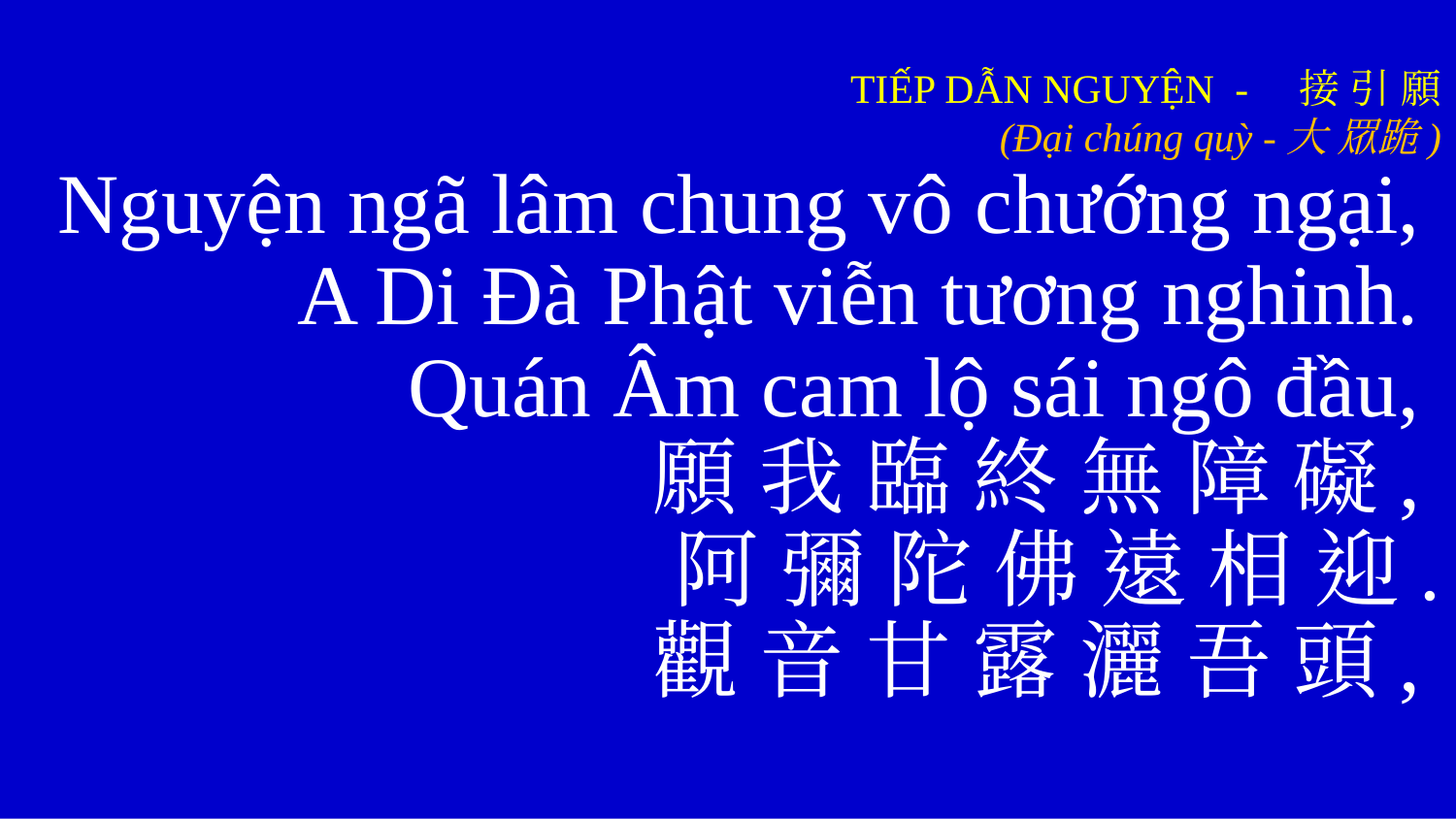

TIẾP DẪN NGUYỆN  -    接 引 願
(Đại chúng quỳ -大 眾跪)
Nguyện ngã lâm chung vô chướng ngại,
A Di Đà Phật viễn tương nghinh.
Quán Âm cam lộ sái ngô đầu,
願 我 臨 終 無 障 礙,
阿 彌 陀 佛 遠 相 迎.
觀 音 甘 露 灑 吾 頭,